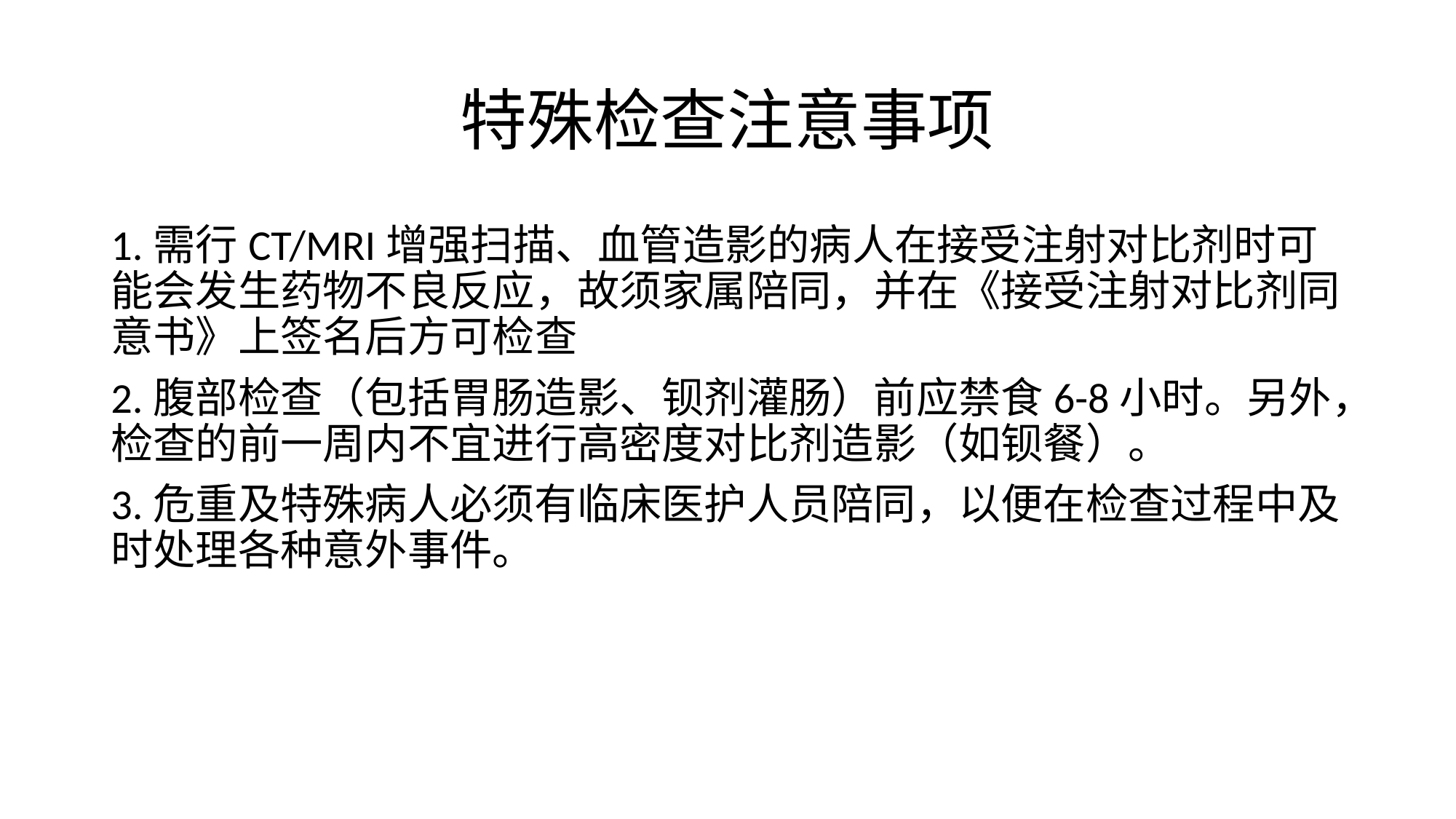

# 特殊检查注意事项
1.需行CT/MRI增强扫描、血管造影的病人在接受注射对比剂时可能会发生药物不良反应，故须家属陪同，并在《接受注射对比剂同意书》上签名后方可检查
2.腹部检查（包括胃肠造影、钡剂灌肠）前应禁食6-8小时。另外，检查的前一周内不宜进行高密度对比剂造影（如钡餐）。
3.危重及特殊病人必须有临床医护人员陪同，以便在检查过程中及时处理各种意外事件。